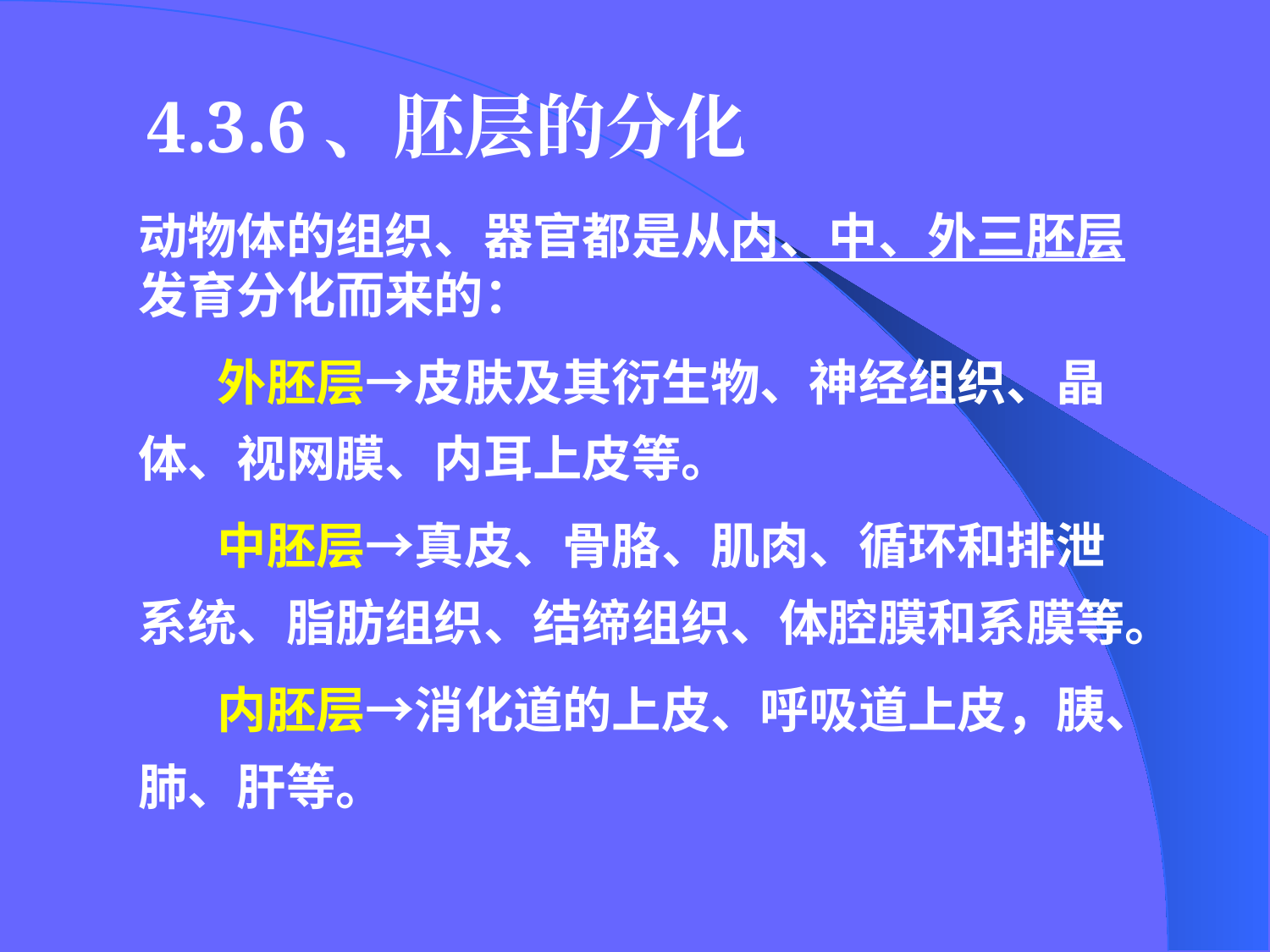

4.3.6、胚层的分化
动物体的组织、器官都是从内、中、外三胚层发育分化而来的：
      外胚层→皮肤及其衍生物、神经组织、晶体、视网膜、内耳上皮等。
      中胚层→真皮、骨胳、肌肉、循环和排泄系统、脂肪组织、结缔组织、体腔膜和系膜等。
      内胚层→消化道的上皮、呼吸道上皮，胰、肺、肝等。